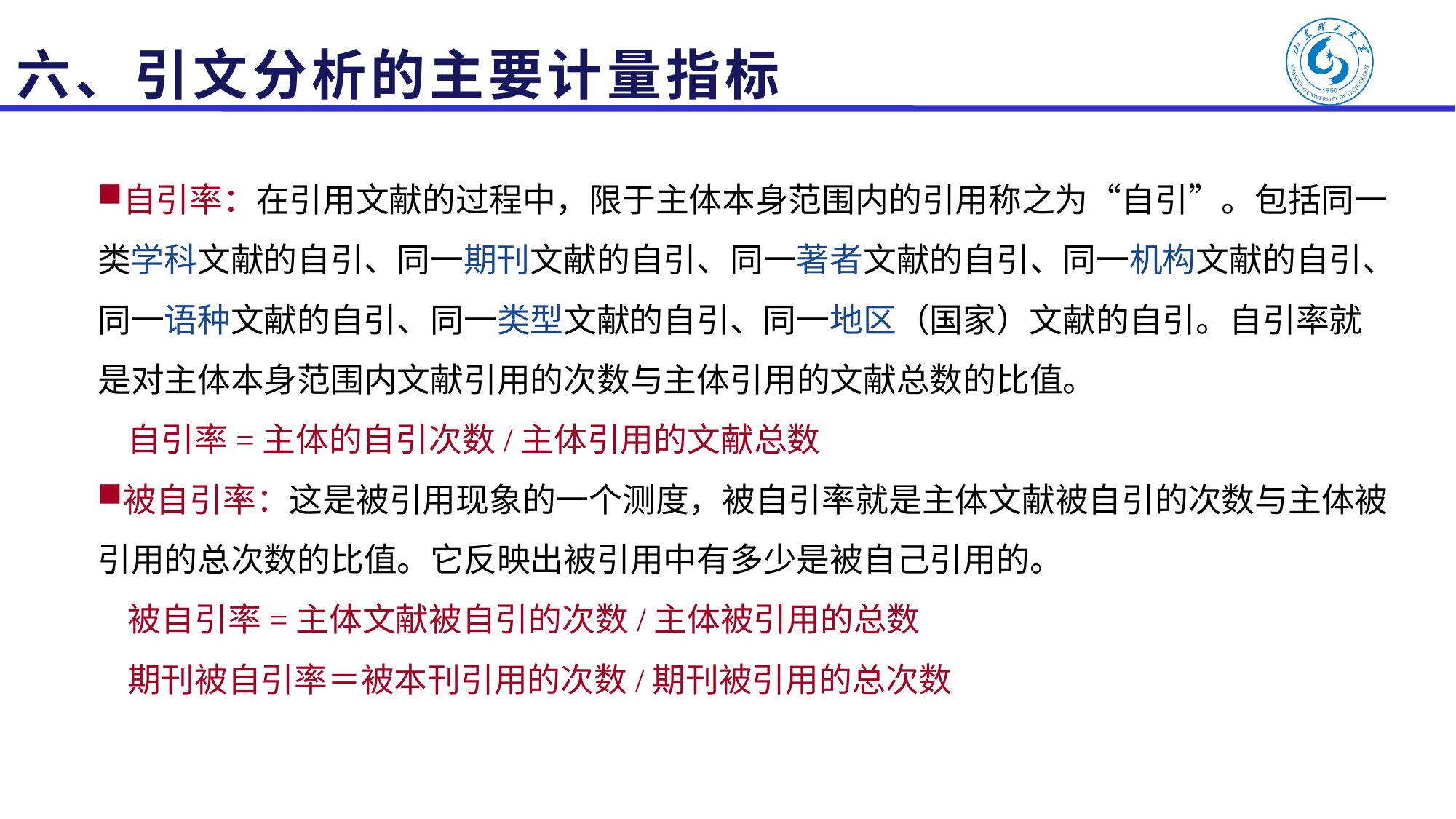

# 六、引文分析的主要计量指标
自引率：在引用文献的过程中，限于主体本身范围内的引用称之为“自引”。包括同一类学科文献的自引、同一期刊文献的自引、同一著者文献的自引、同一机构文献的自引、同一语种文献的自引、同一类型文献的自引、同一地区（国家）文献的自引。自引率就是对主体本身范围内文献引用的次数与主体引用的文献总数的比值。
   自引率=主体的自引次数/主体引用的文献总数
被自引率：这是被引用现象的一个测度，被自引率就是主体文献被自引的次数与主体被引用的总次数的比值。它反映出被引用中有多少是被自己引用的。
   被自引率=主体文献被自引的次数/主体被引用的总数
   期刊被自引率＝被本刊引用的次数/期刊被引用的总次数